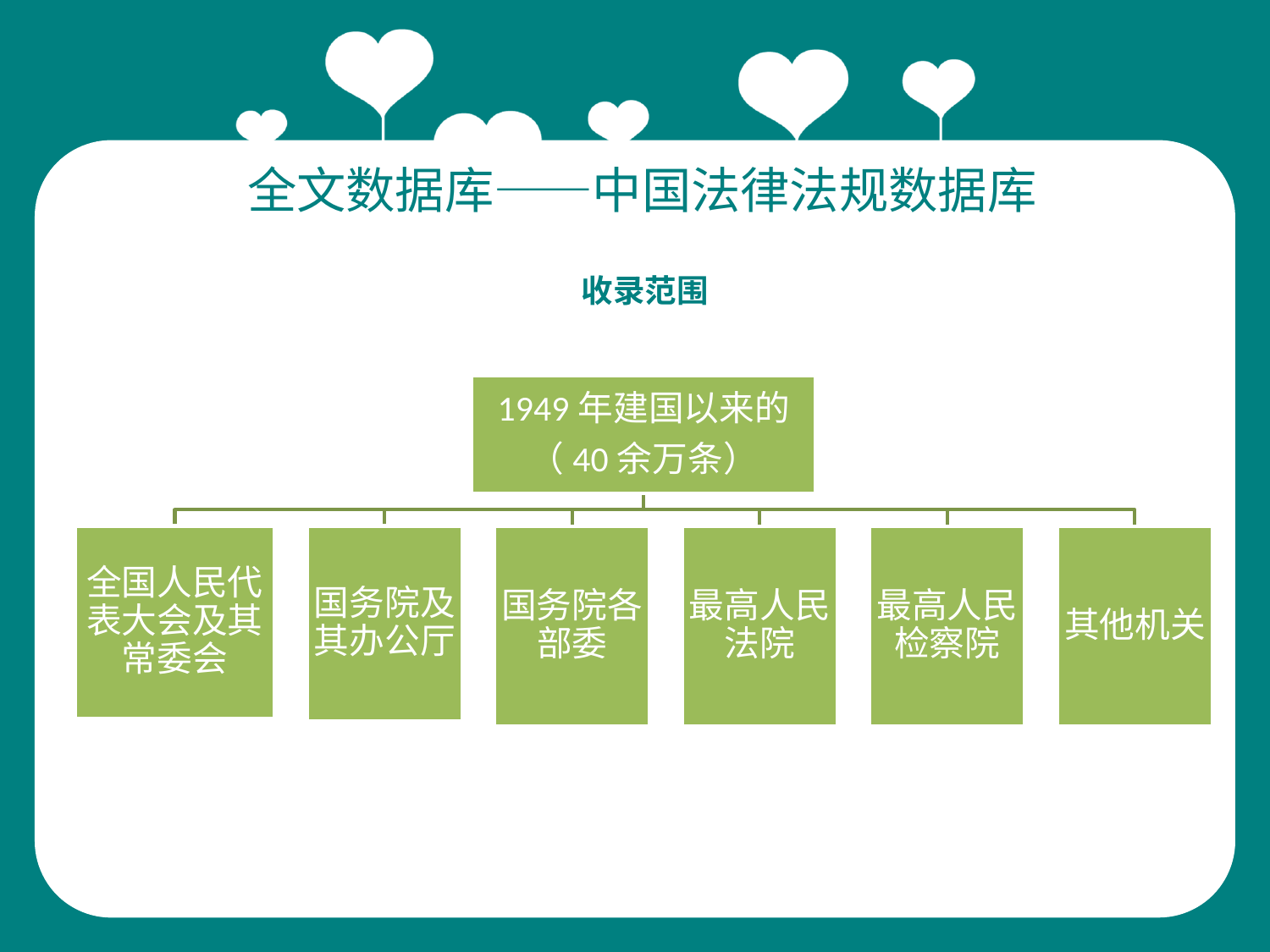

全文数据库——中国法律法规数据库
收录范围
1949年建国以来的
（40余万条）
全国人民代表大会及其常委会
国务院及其办公厅
国务院各部委
最高人民法院
最高人民检察院
其他机关